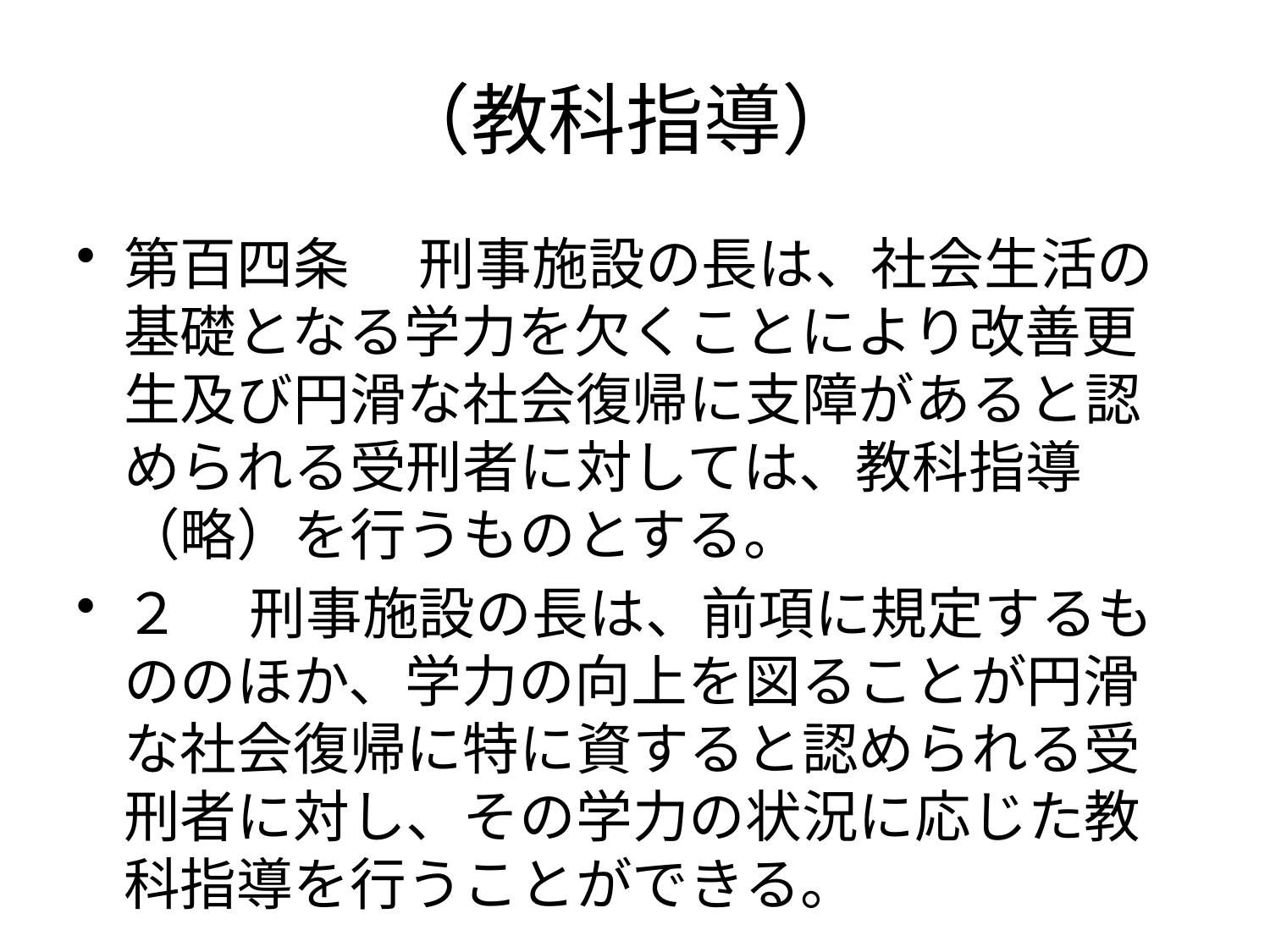

# （教科指導）
第百四条 　刑事施設の長は、社会生活の基礎となる学力を欠くことにより改善更生及び円滑な社会復帰に支障があると認められる受刑者に対しては、教科指導（略）を行うものとする。
２ 　刑事施設の長は、前項に規定するもののほか、学力の向上を図ることが円滑な社会復帰に特に資すると認められる受刑者に対し、その学力の状況に応じた教科指導を行うことができる。